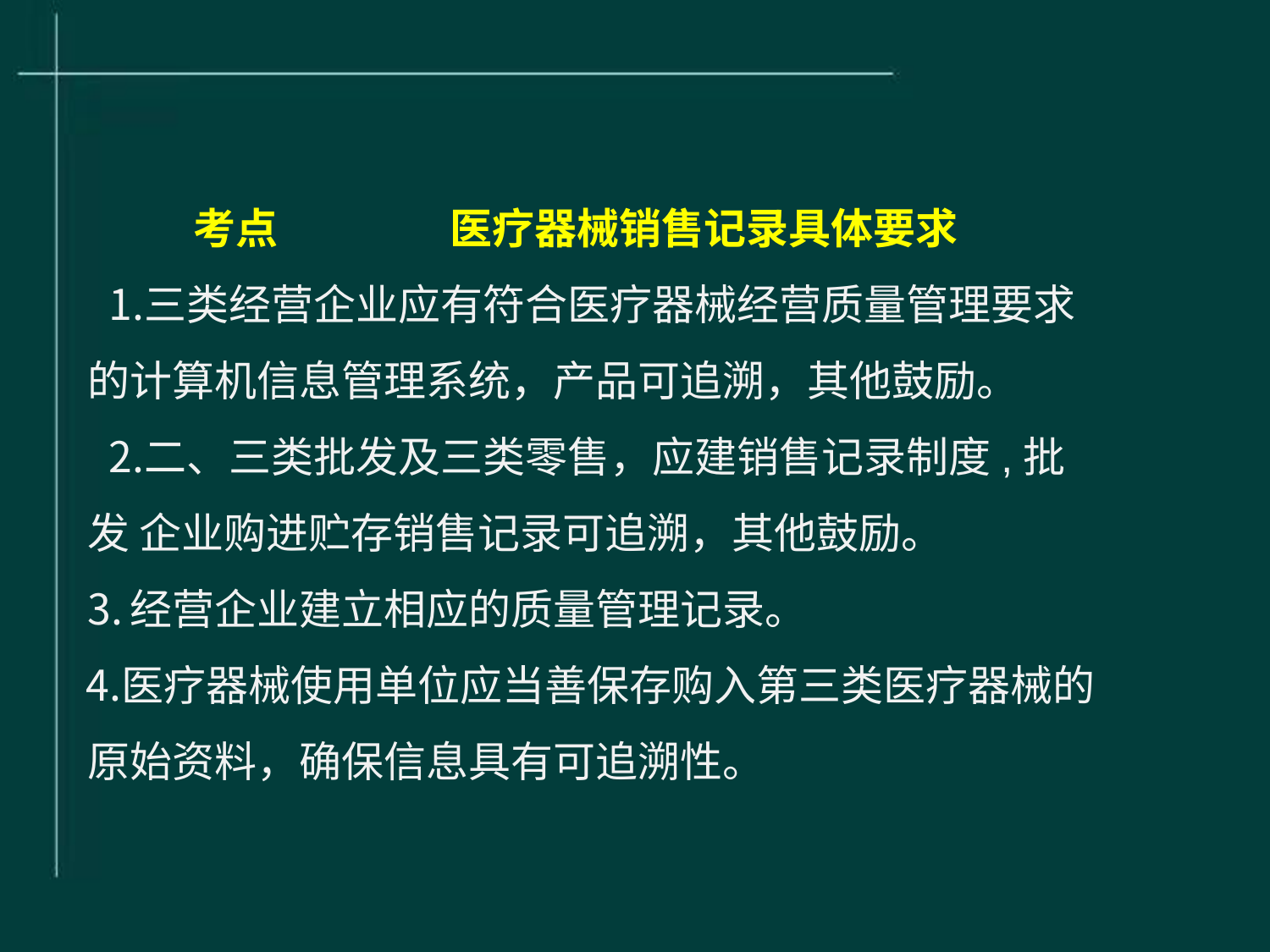

考点	医疗器械销售记录具体要求
三类经营企业应有符合医疗器械经营质量管理要求 的计算机信息管理系统，产品可追溯，其他鼓励。
二、三类批发及三类零售，应建销售记录制度,批发 企业购进贮存销售记录可追溯，其他鼓励。
经营企业建立相应的质量管理记录。
医疗器械使用单位应当善保存购入第三类医疗器械的 原始资料，确保信息具有可追溯性。